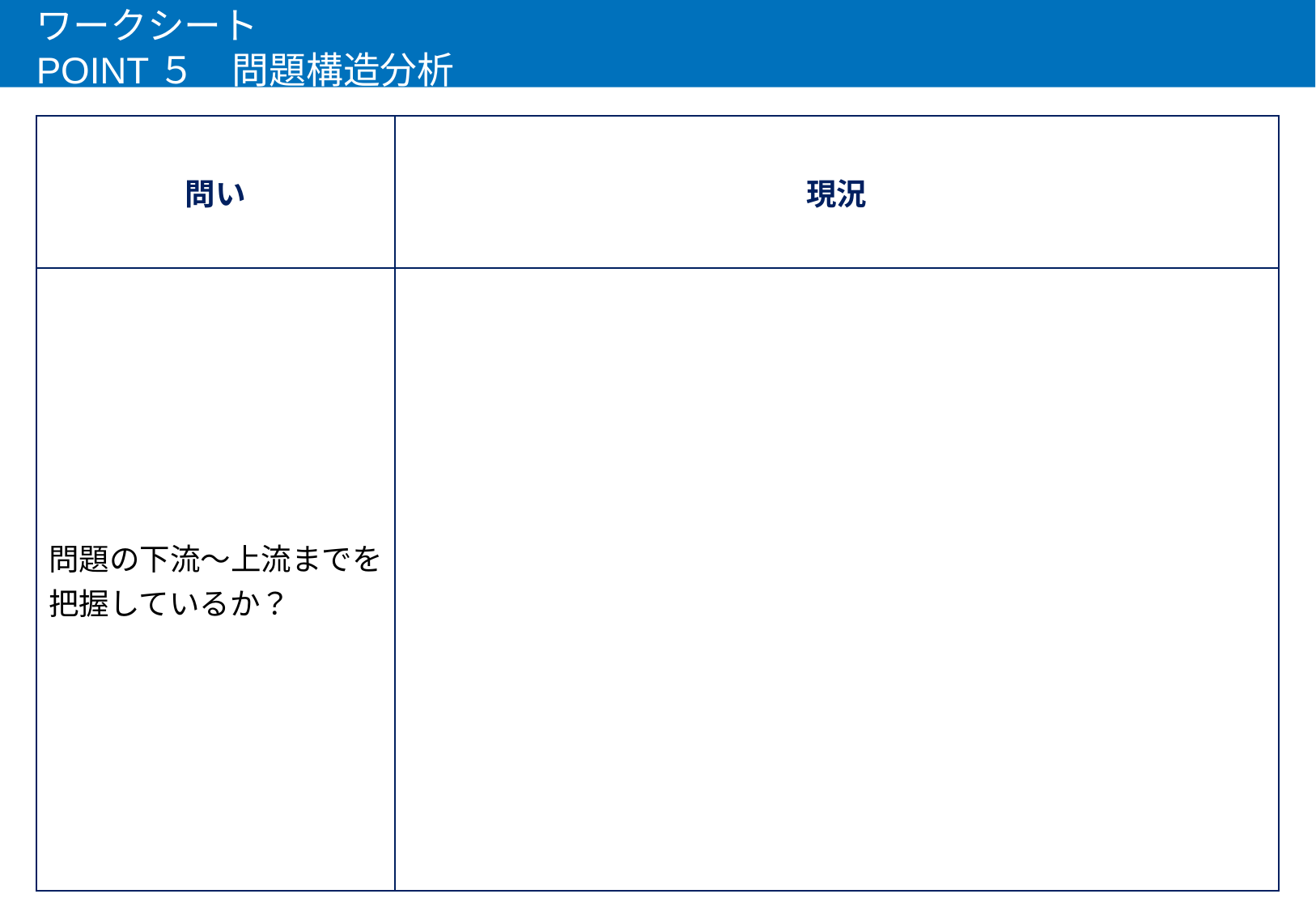

# ワークシート POINT５　問題構造分析
| 問い | 現況 |
| --- | --- |
| 問題の下流〜上流までを 把握しているか？ |  |